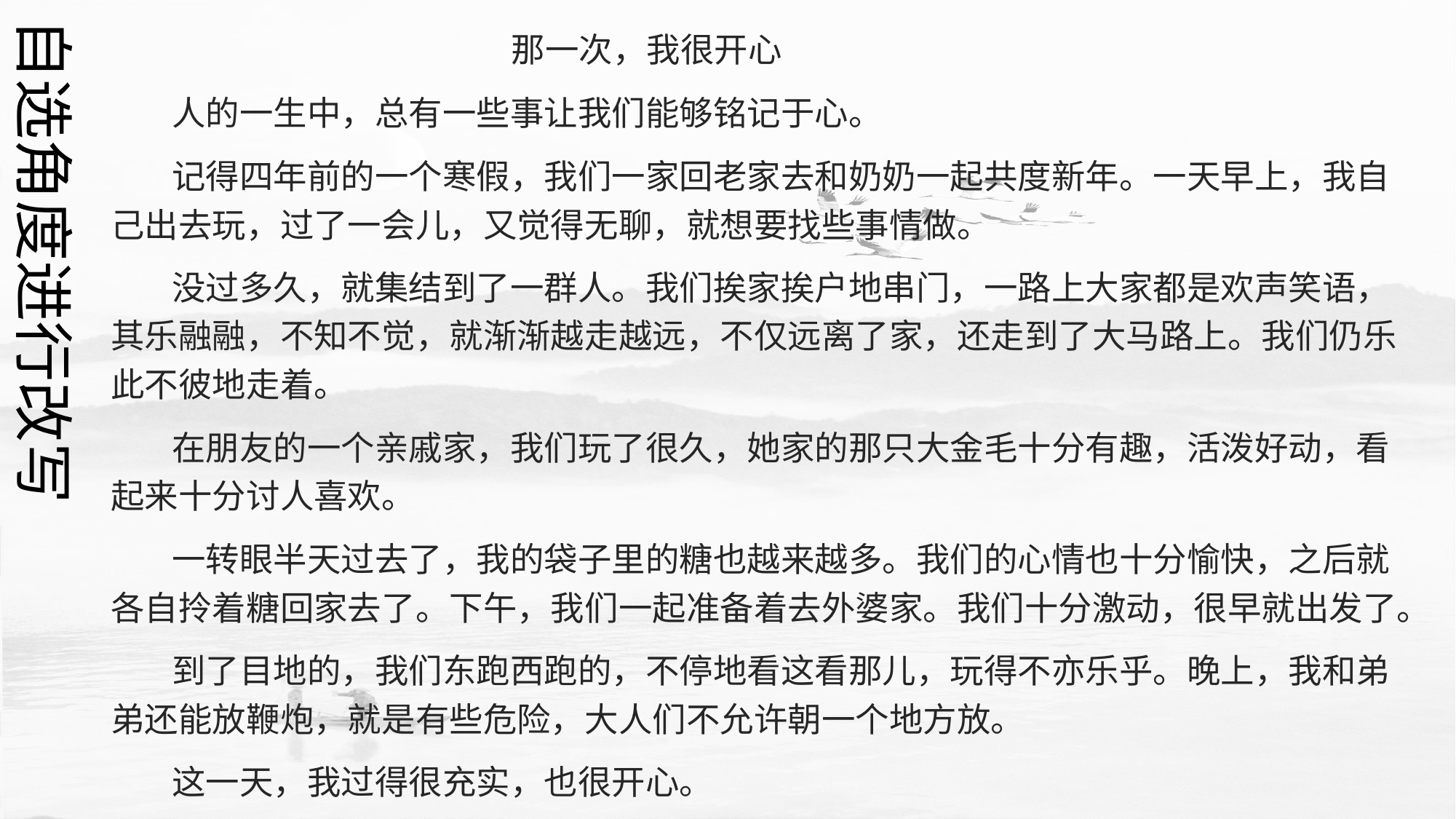

自选角度进行改写
                                                 那一次，我很开心
       人的一生中，总有一些事让我们能够铭记于心。
       记得四年前的一个寒假，我们一家回老家去和奶奶一起共度新年。一天早上，我自己出去玩，过了一会儿，又觉得无聊，就想要找些事情做。
       没过多久，就集结到了一群人。我们挨家挨户地串门，一路上大家都是欢声笑语，其乐融融，不知不觉，就渐渐越走越远，不仅远离了家，还走到了大马路上。我们仍乐此不彼地走着。
       在朋友的一个亲戚家，我们玩了很久，她家的那只大金毛十分有趣，活泼好动，看起来十分讨人喜欢。
       一转眼半天过去了，我的袋子里的糖也越来越多。我们的心情也十分愉快，之后就各自拎着糖回家去了。下午，我们一起准备着去外婆家。我们十分激动，很早就出发了。
       到了目地的，我们东跑西跑的，不停地看这看那儿，玩得不亦乐乎。晚上，我和弟弟还能放鞭炮，就是有些危险，大人们不允许朝一个地方放。
       这一天，我过得很充实，也很开心。
#